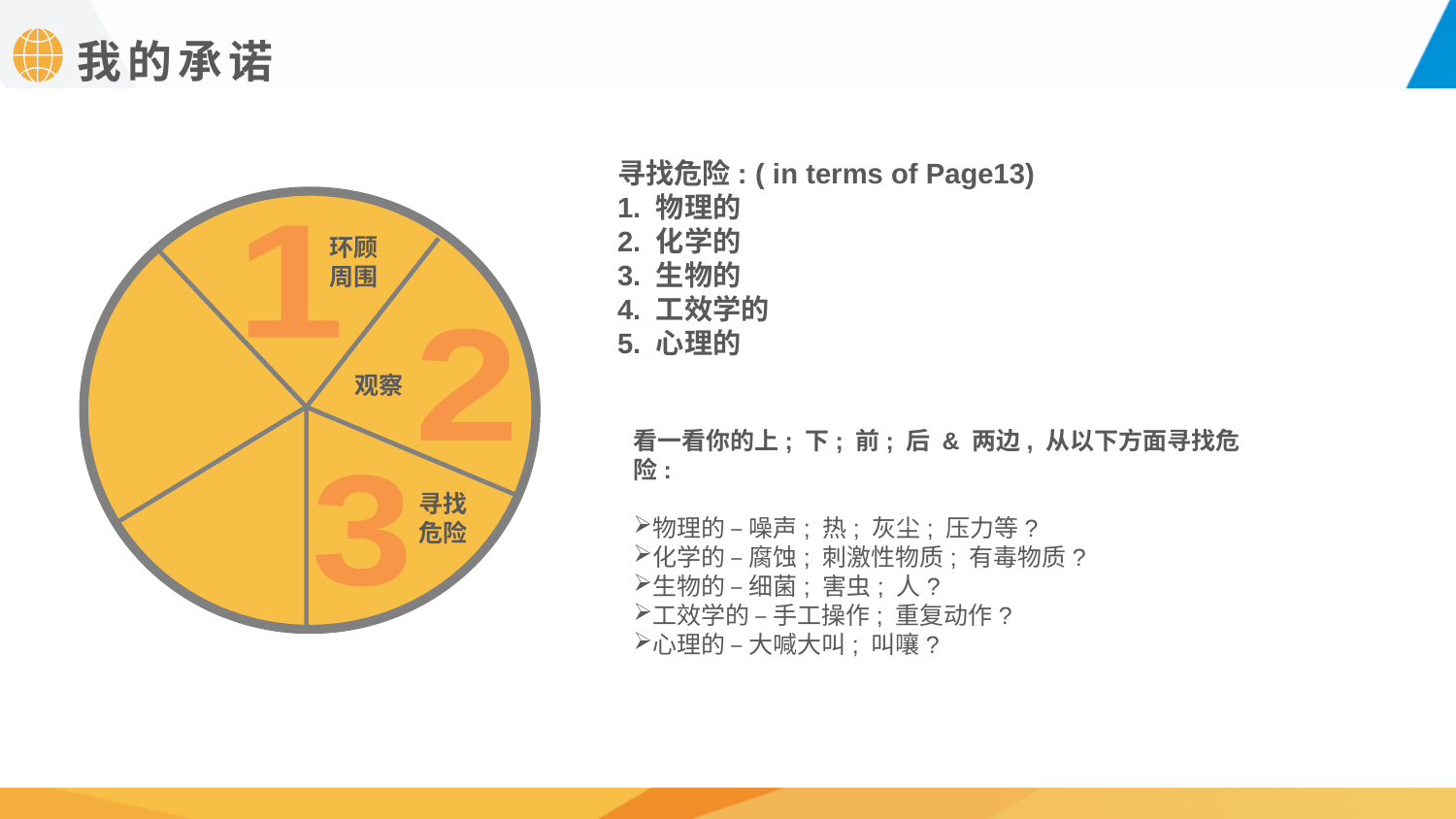

我的承诺

寻找危险: ( in terms of Page13)
1. 物理的
2. 化学的
3. 生物的
4. 工效学的
5. 心理的

1
环顾
周围

2
观察
看一看你的上; 下; 前; 后 & 两边, 从以下方面寻找危险:

物理的 – 噪声; 热; 灰尘; 压力等?
化学的 – 腐蚀; 刺激性物质; 有毒物质?
生物的 – 细菌; 害虫; 人?
工效学的 – 手工操作; 重复动作?
心理的 – 大喊大叫; 叫嚷?
3
寻找
危险